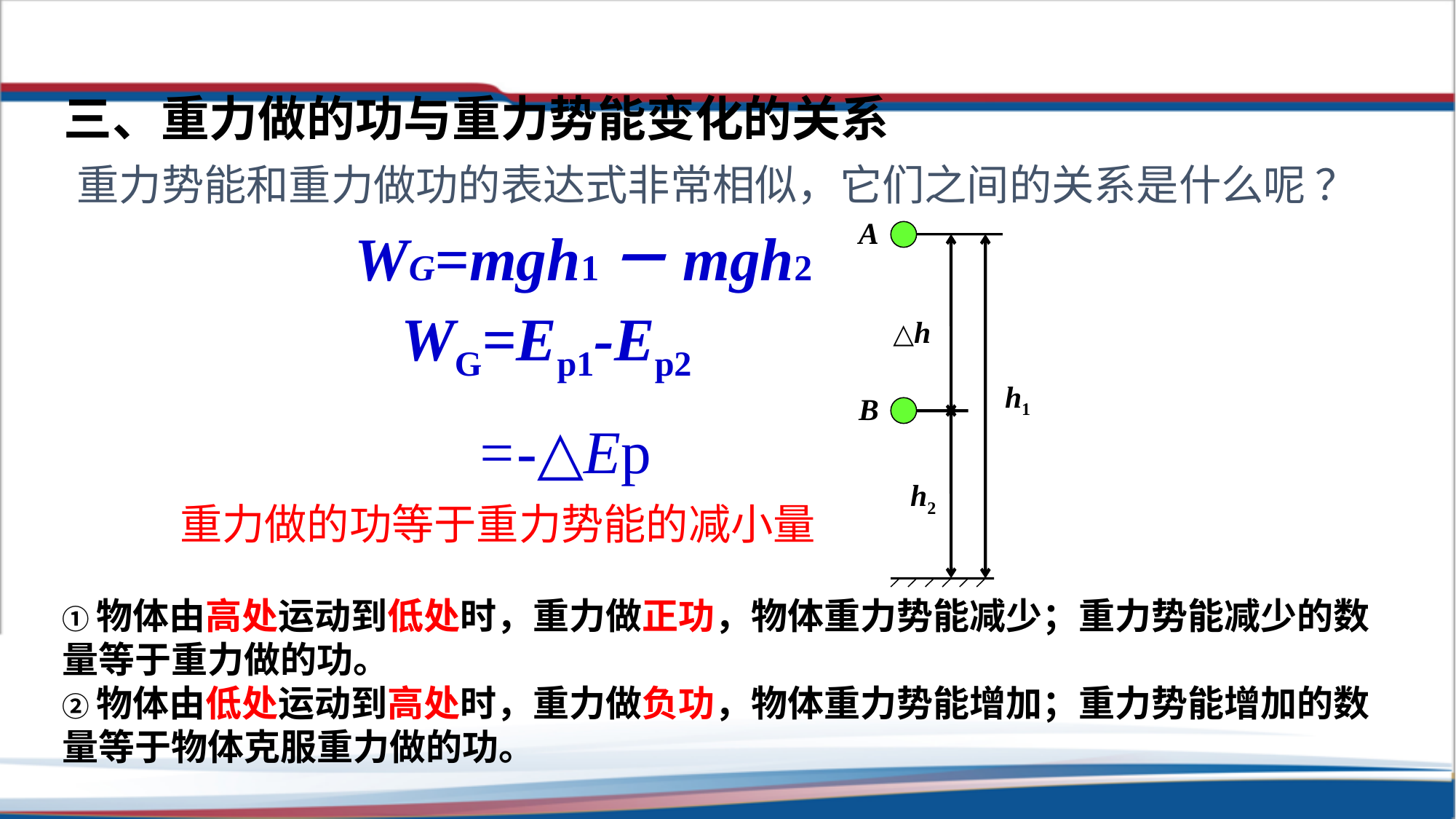

三、重力做的功与重力势能变化的关系
重力势能和重力做功的表达式非常相似，它们之间的关系是什么呢 ？
A

△h
h1
B

h2

WG=mgh1－mgh2
 WG=Ep1-Ep2
      =-△Ep
重力做的功等于重力势能的减小量
①物体由高处运动到低处时，重力做正功，物体重力势能减少；重力势能减少的数量等于重力做的功。
②物体由低处运动到高处时，重力做负功，物体重力势能增加；重力势能增加的数量等于物体克服重力做的功。